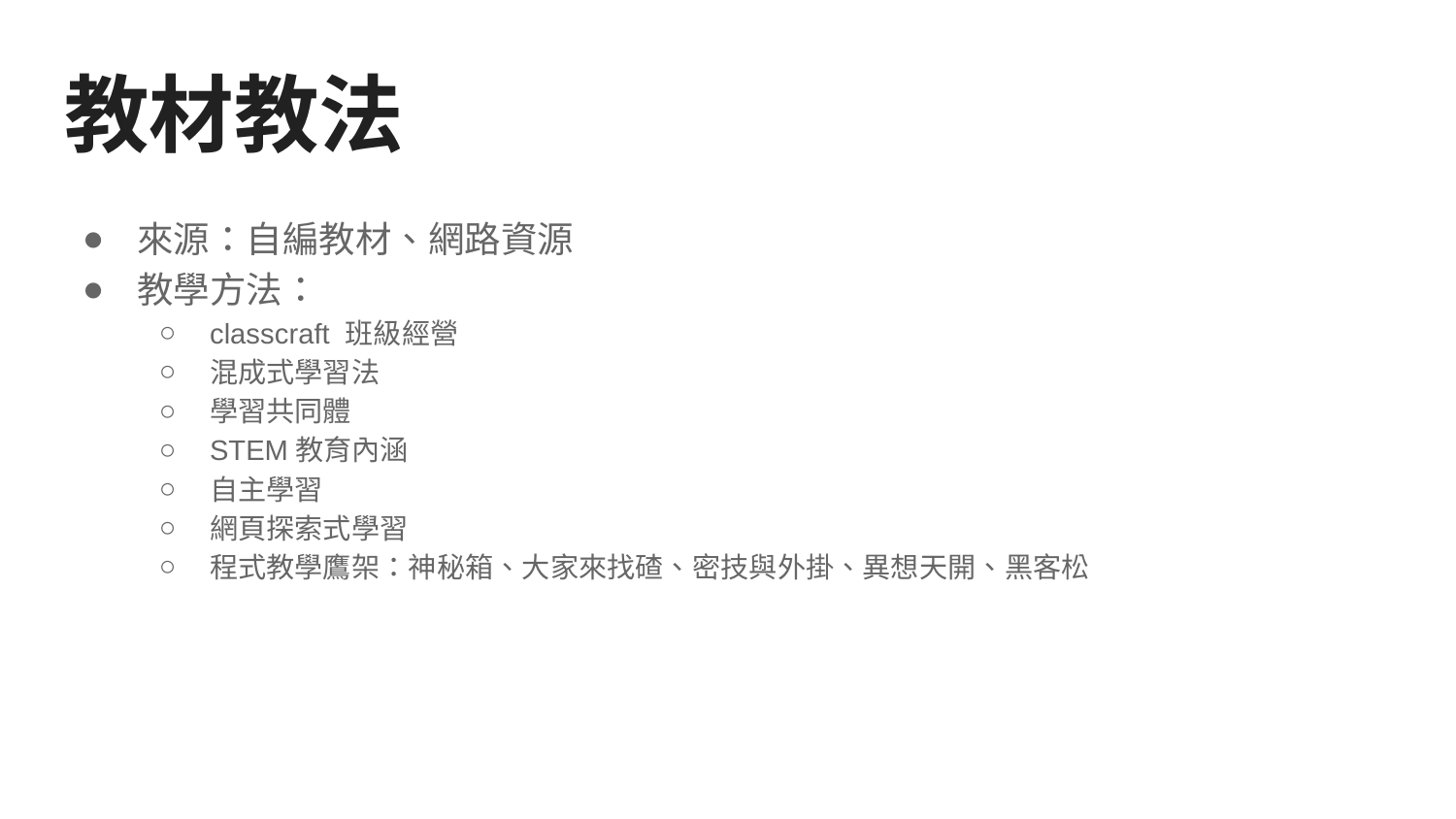

# 教材教法
來源：自編教材、網路資源
教學方法：
classcraft 班級經營
混成式學習法
學習共同體
STEM教育內涵
自主學習
網頁探索式學習
程式教學鷹架：神秘箱、大家來找碴、密技與外掛、異想天開、黑客松